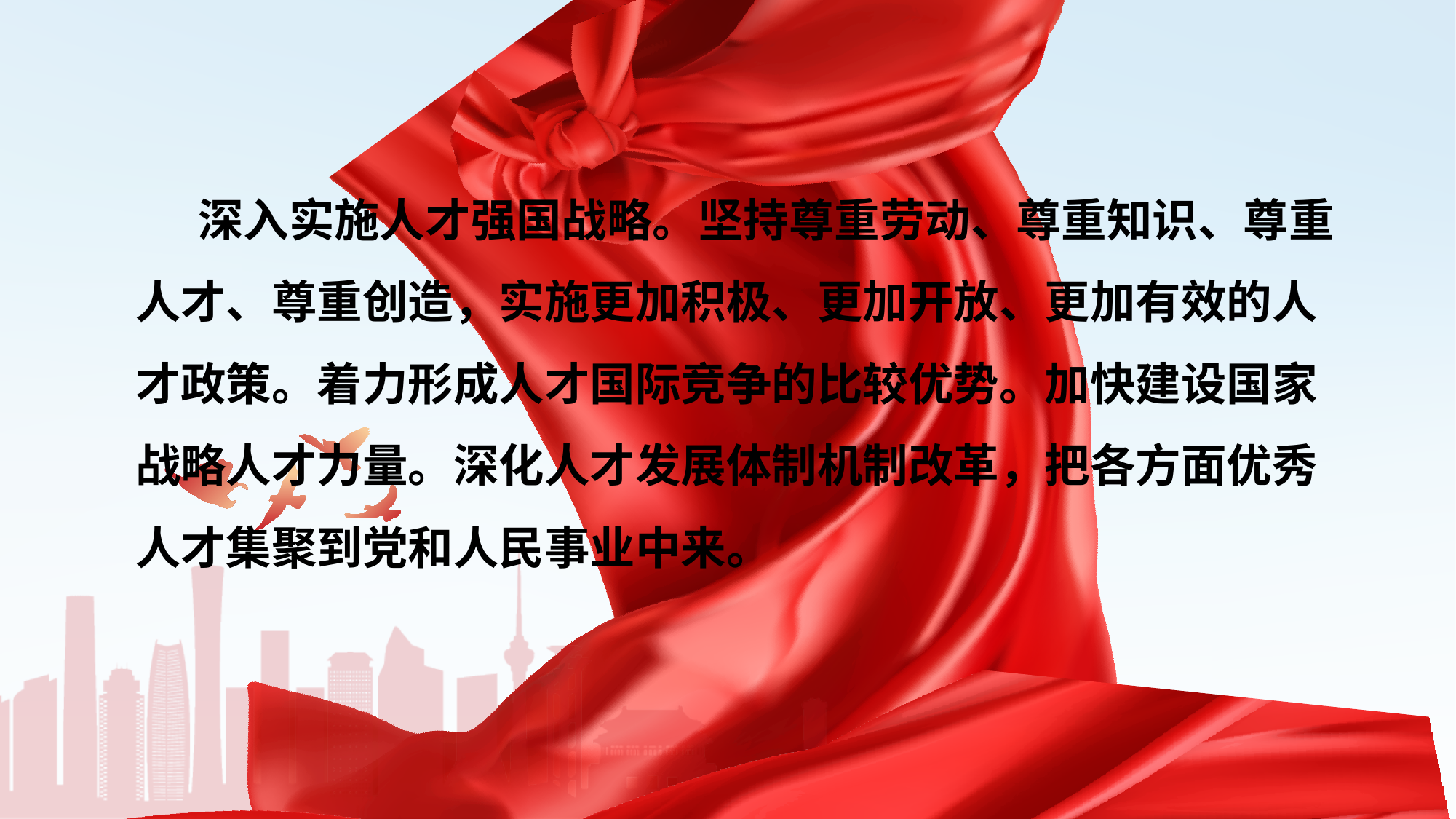

深入实施人才强国战略。坚持尊重劳动、尊重知识、尊重人才、尊重创造，实施更加积极、更加开放、更加有效的人才政策。着力形成人才国际竞争的比较优势。加快建设国家战略人才力量。深化人才发展体制机制改革，把各方面优秀人才集聚到党和人民事业中来。